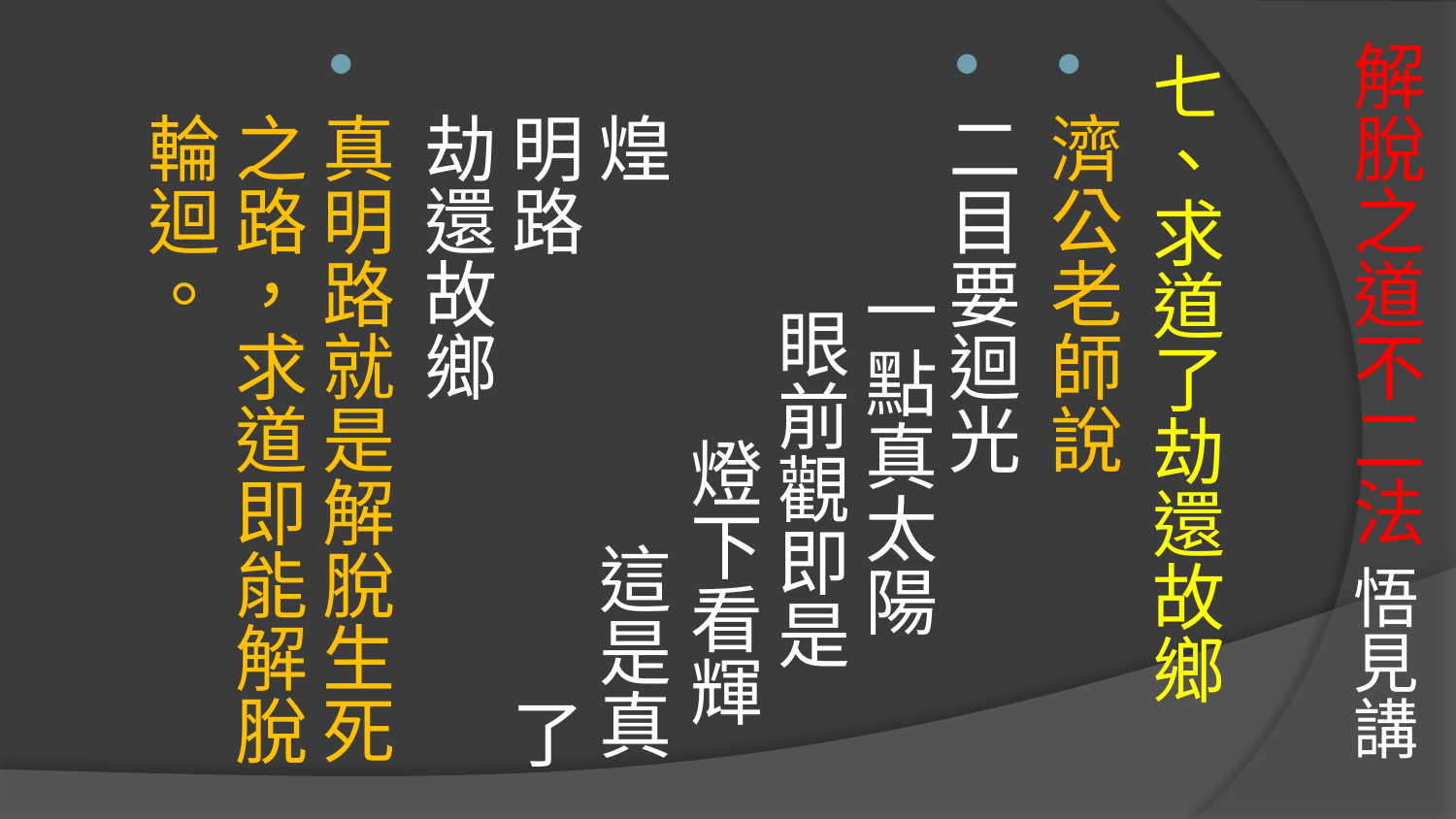

# 解脫之道不二法 悟見講
七、求道了劫還故鄉
濟公老師說
二目要迴光                             一點真太陽                     眼前觀即是                           燈下看輝煌                      這是真明路                           了劫還故鄉
真明路就是解脫生死之路，求道即能解脫輪迴。